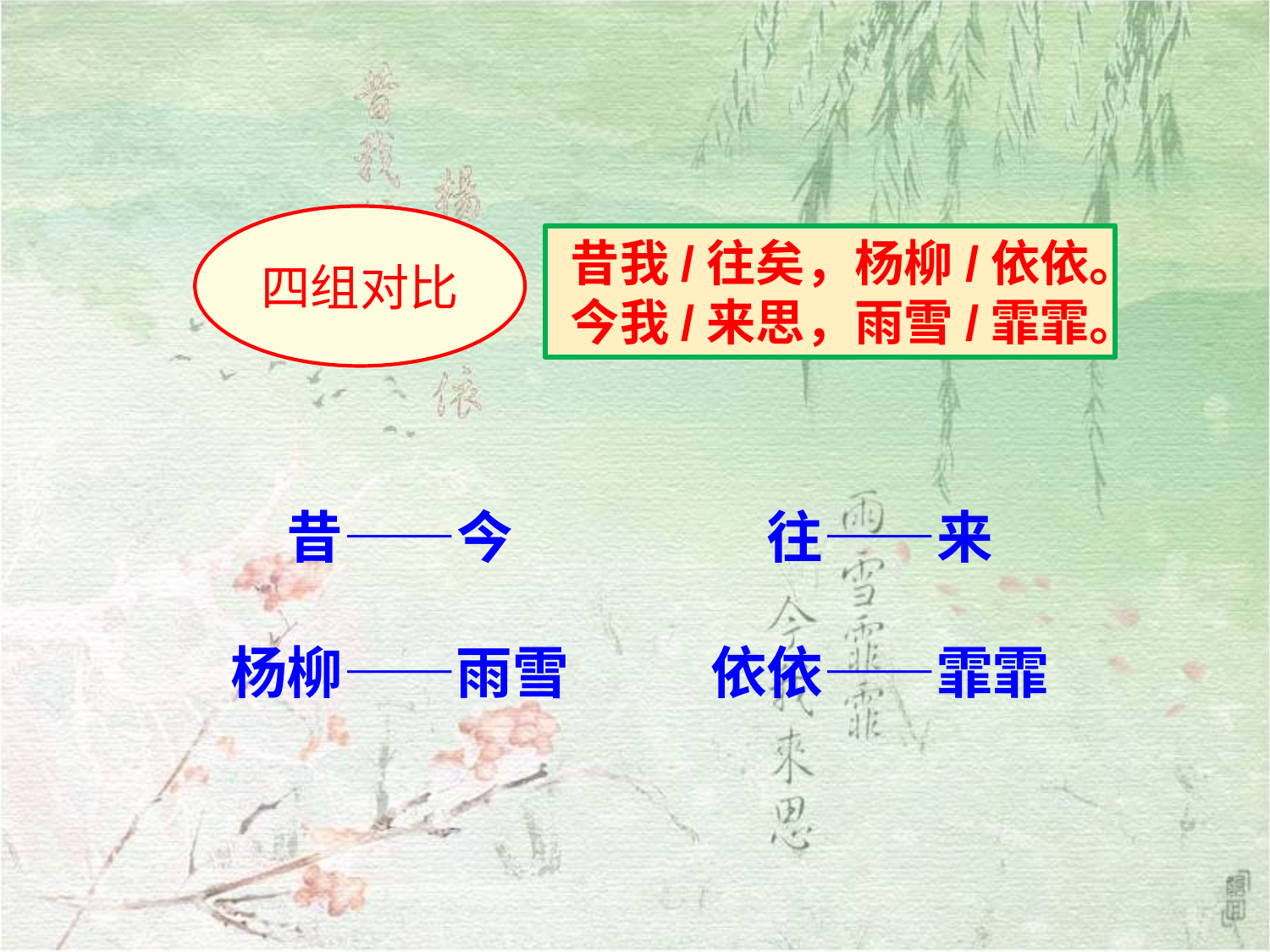

四组对比
昔我/往矣，杨柳/依依。
今我/来思，雨雪/霏霏。
昔——今
杨柳——雨雪
往——来
依依——霏霏